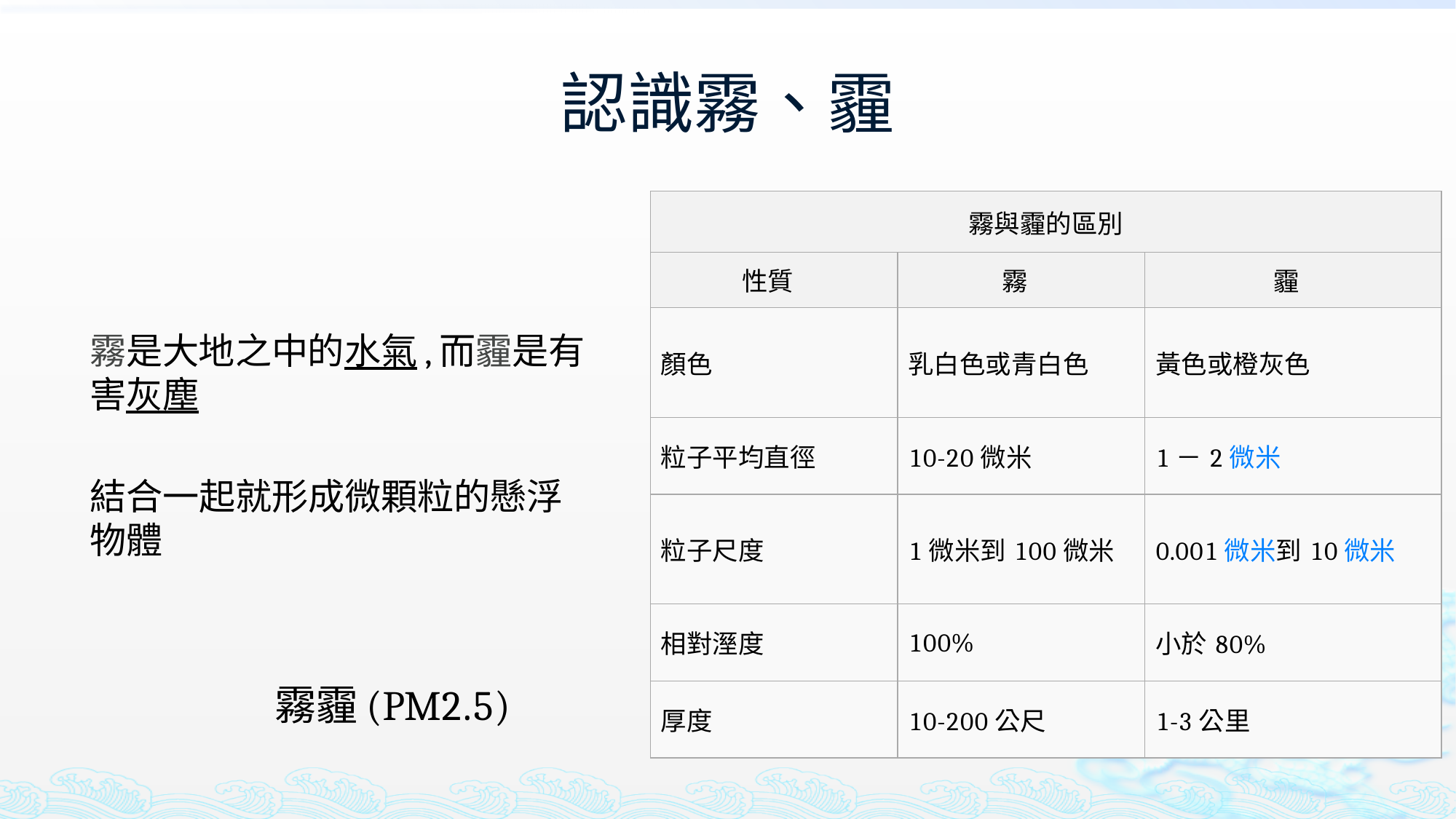

# 認識霧、霾
| 霧與霾的區別 |  |  |
| --- | --- | --- |
| 性質 | 霧 | 霾 |
| 顏色 | 乳白色或青白色 | 黃色或橙灰色 |
| 粒子平均直徑 | 10-20微米 | 1－2微米 |
| 粒子尺度 | 1微米到100微米 | 0.001微米到10微米 |
| 相對溼度 | 100% | 小於80% |
| 厚度 | 10-200公尺 | 1-3公里 |

霧是大地之中的水氣,而霾是有害灰塵

結合一起就形成微顆粒的懸浮物體

                   霧霾(PM2.5)